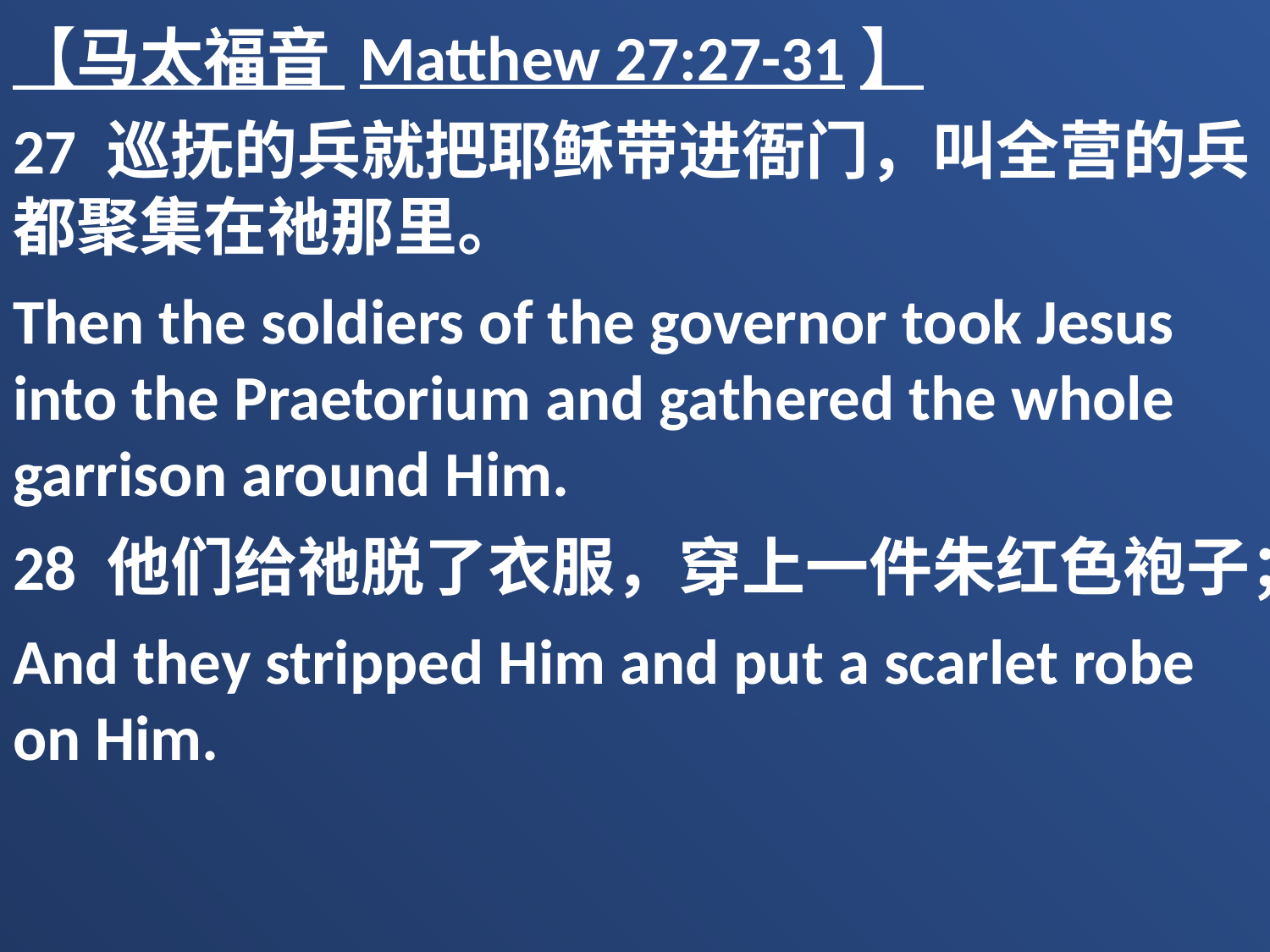

【马太福音 Matthew 27:27-31】
27 巡抚的兵就把耶稣带进衙门，叫全营的兵都聚集在祂那里。
Then the soldiers of the governor took Jesus into the Praetorium and gathered the whole garrison around Him.
28 他们给祂脱了衣服，穿上一件朱红色袍子；
And they stripped Him and put a scarlet robe on Him.